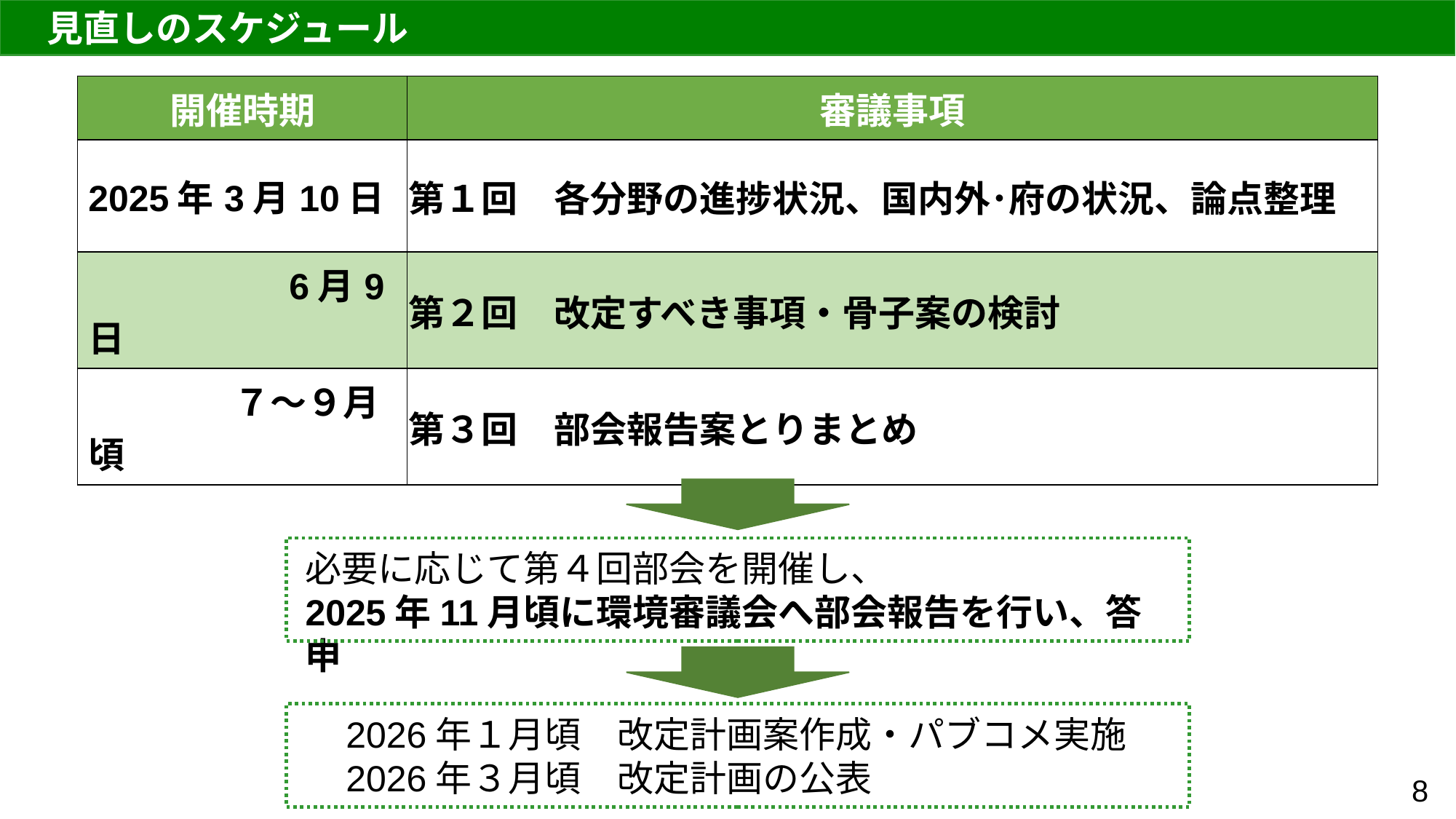

見直しのスケジュール
| 開催時期 | 審議事項 |
| --- | --- |
| 2025年3月10日 | 第１回　各分野の進捗状況、国内外･府の状況、論点整理 |
| 6月9日 | 第２回　改定すべき事項・骨子案の検討 |
| ７～９月頃 | 第３回　部会報告案とりまとめ |

必要に応じて第４回部会を開催し、
2025年11月頃に環境審議会へ部会報告を行い、答申

2026年１月頃　改定計画案作成・パブコメ実施
2026年３月頃　改定計画の公表
8